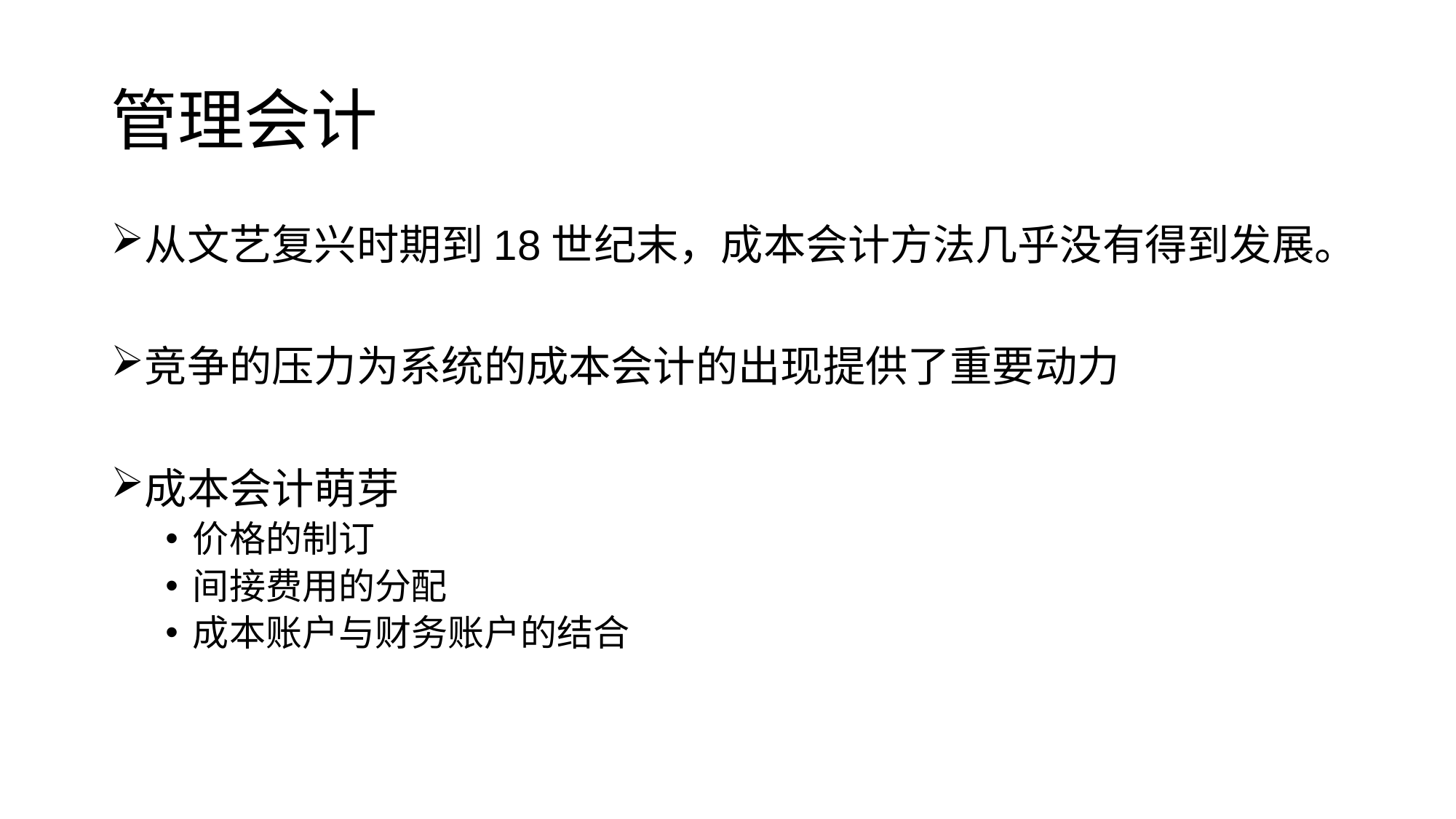

# 管理会计
从文艺复兴时期到18世纪末，成本会计方法几乎没有得到发展。

竞争的压力为系统的成本会计的出现提供了重要动力

成本会计萌芽
价格的制订
间接费用的分配
成本账户与财务账户的结合